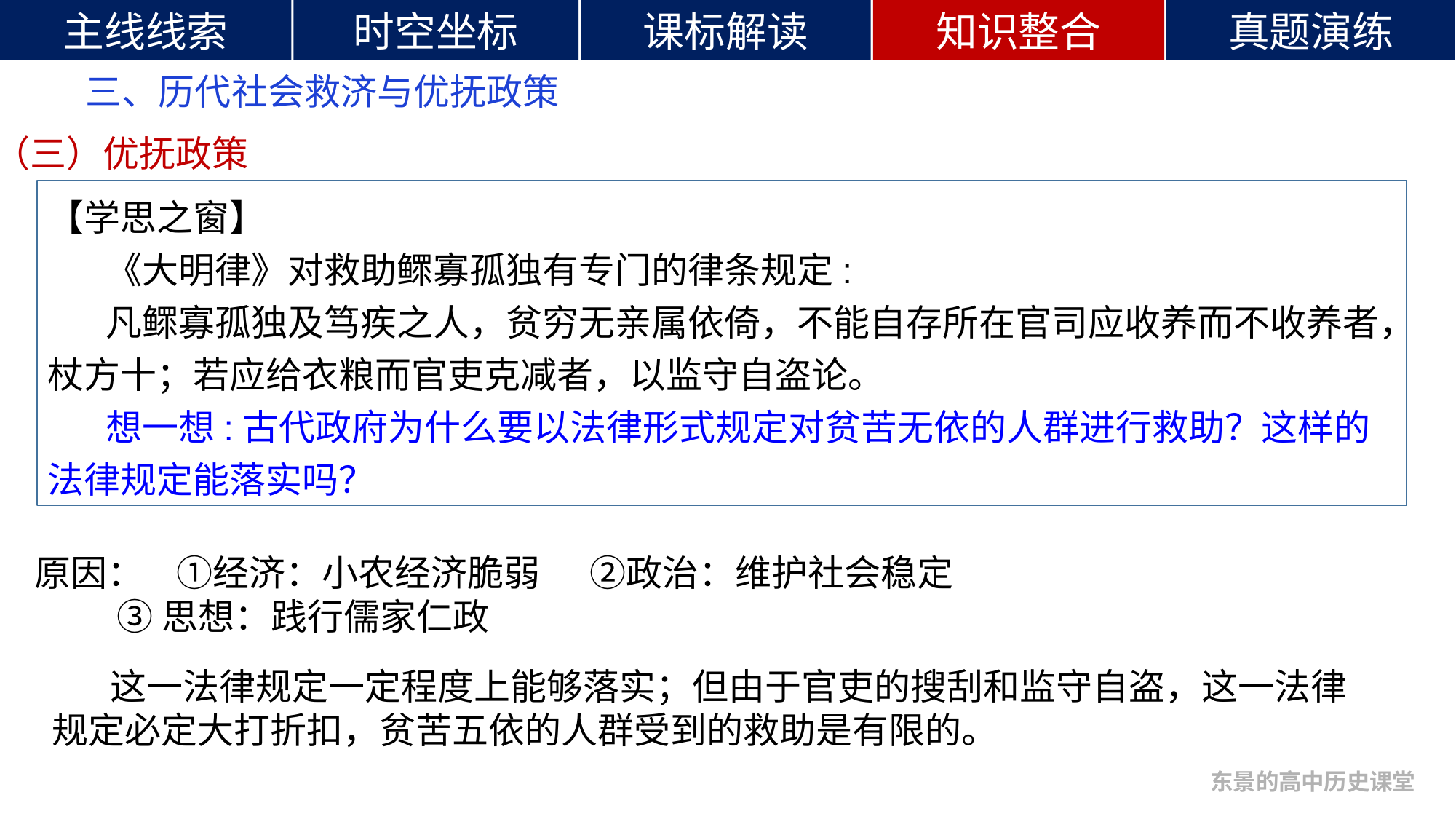

三、历代社会救济与优抚政策
（三）优抚政策
【学思之窗】
      《大明律》对救助鳏寡孤独有专门的律条规定:
      凡鳏寡孤独及笃疾之人，贫穷无亲属依倚，不能自存所在官司应收养而不收养者，杖方十；若应给衣粮而官吏克减者，以监守自盗论。
      想一想:古代政府为什么要以法律形式规定对贫苦无依的人群进行救助？这样的法律规定能落实吗？
原因：    ①经济：小农经济脆弱      ②政治：维护社会稳定
          ③思想：践行儒家仁政
      这一法律规定一定程度上能够落实；但由于官吏的搜刮和监守自盗，这一法律规定必定大打折扣，贫苦五依的人群受到的救助是有限的。